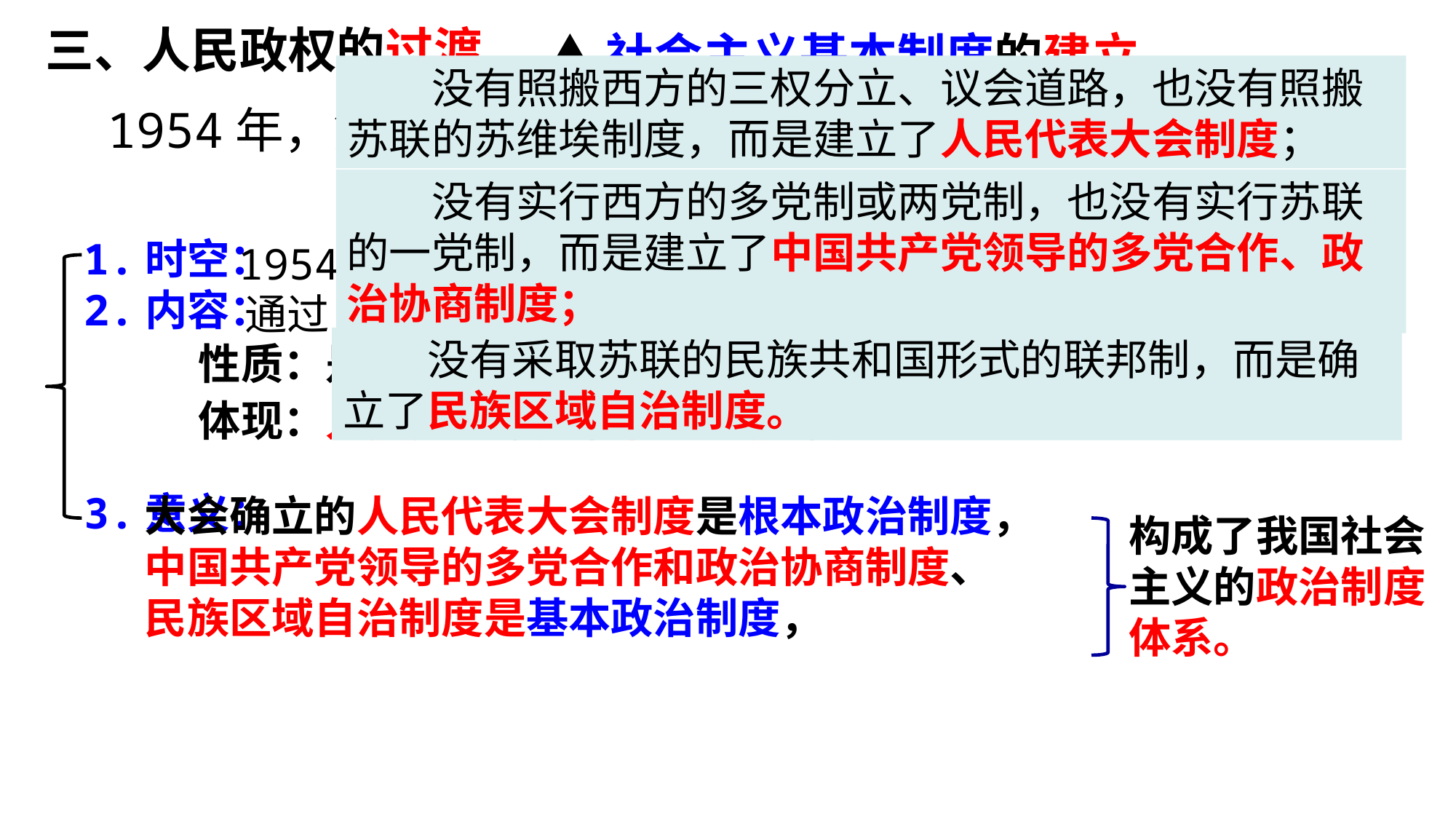

三、人民政权的过渡
▲社会主义基本制度的建立
　　没有照搬西方的三权分立、议会道路，也没有照搬苏联的苏维埃制度，而是建立了人民代表大会制度；
1954年，第一届人民代表大会召开
　　没有实行西方的多党制或两党制，也没有实行苏联的一党制，而是建立了中国共产党领导的多党合作、政治协商制度；
1.时空：
2.内容：

3.意义：
1954年9月、北京

通过《中华人民共和国宪法》
　　没有采取苏联的民族共和国形式的联邦制，而是确立了民族区域自治制度。
性质：是我国第一部社会主义类型的宪法。
体现：人民民主原则和社会主义原则。
        大会确立的人民代表大会制度是根本政治制度，
        中国共产党领导的多党合作和政治协商制度、
        民族区域自治制度是基本政治制度，
构成了我国社会主义的政治制度体系。